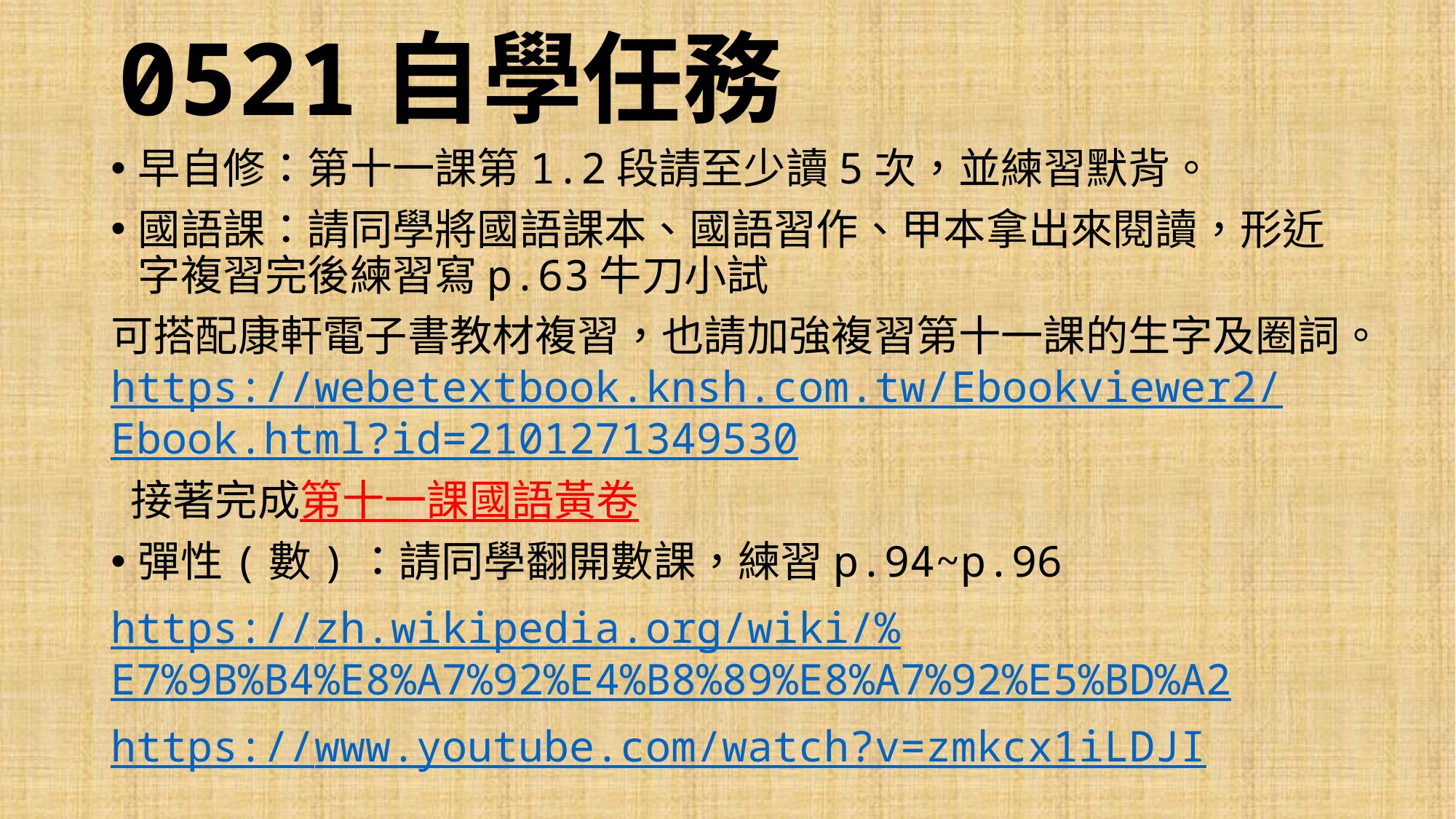

# 0521自學任務
早自修：第十一課第1.2段請至少讀5次，並練習默背。
國語課：請同學將國語課本、國語習作、甲本拿出來閱讀，形近字複習完後練習寫p.63牛刀小試
可搭配康軒電子書教材複習，也請加強複習第十一課的生字及圈詞。https://webetextbook.knsh.com.tw/Ebookviewer2/Ebook.html?id=2101271349530
 接著完成第十一課國語黃卷
彈性(數)：請同學翻開數課，練習p.94~p.96
https://zh.wikipedia.org/wiki/%E7%9B%B4%E8%A7%92%E4%B8%89%E8%A7%92%E5%BD%A2
https://www.youtube.com/watch?v=zmkcx1iLDJI